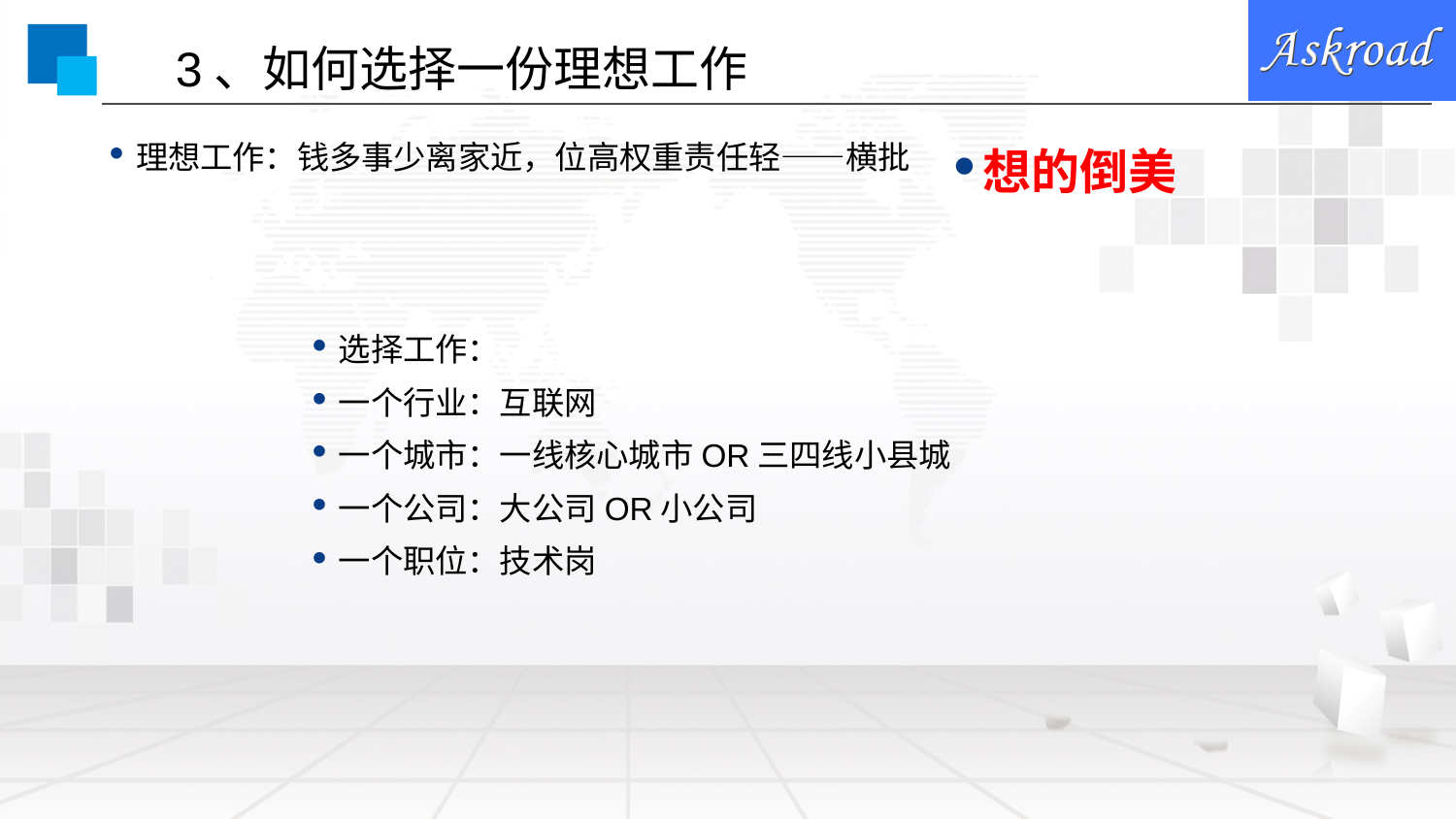

3、如何选择一份理想工作
理想工作：钱多事少离家近，位高权重责任轻——横批
想的倒美
选择工作：
一个行业：互联网
一个城市：一线核心城市OR三四线小县城
一个公司：大公司OR小公司
一个职位：技术岗